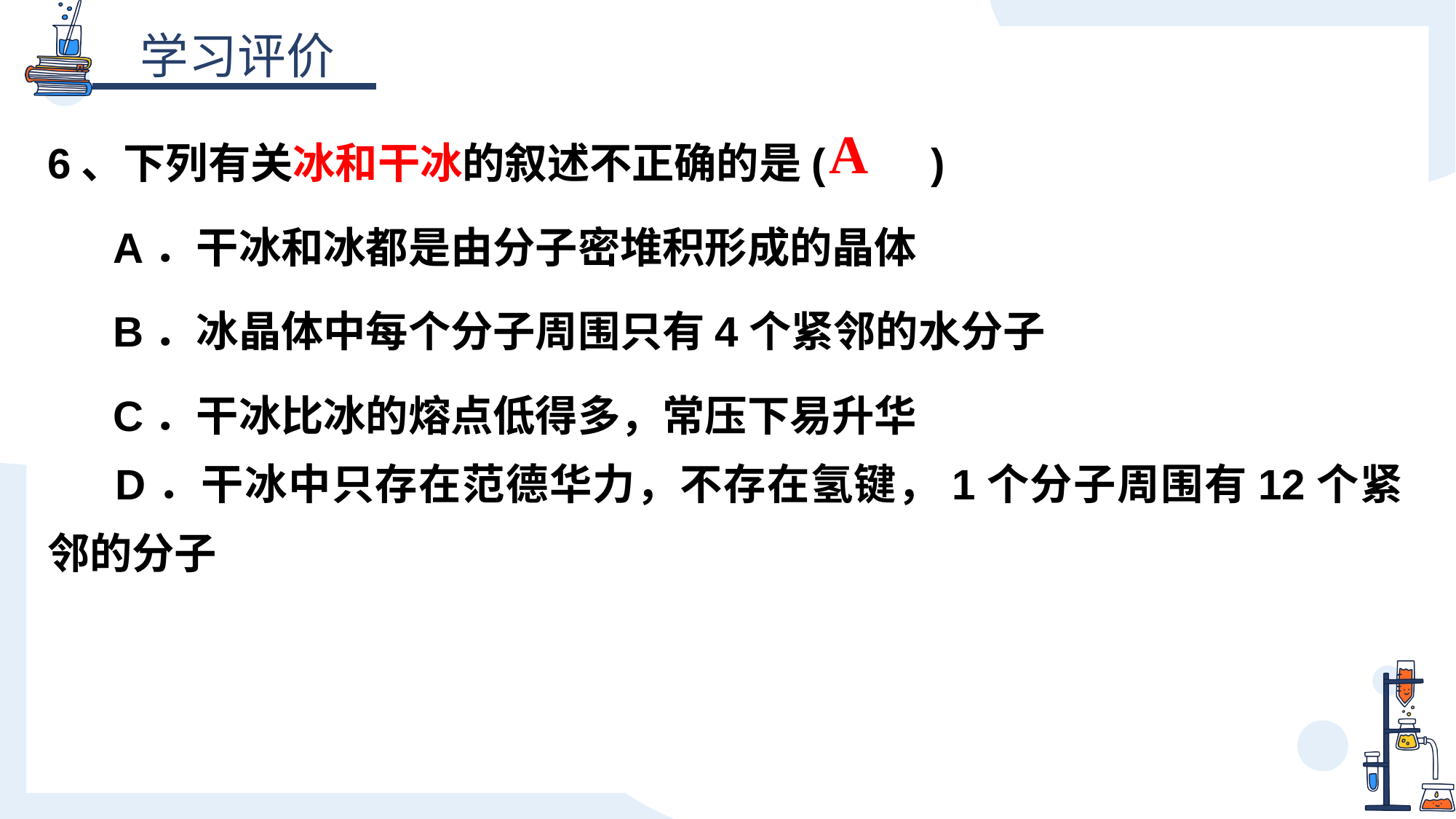

6、下列有关冰和干冰的叙述不正确的是(　　)
  A．干冰和冰都是由分子密堆积形成的晶体
  B．冰晶体中每个分子周围只有4个紧邻的水分子
  C．干冰比冰的熔点低得多，常压下易升华
  D．干冰中只存在范德华力，不存在氢键，1个分子周围有12个紧邻的分子
A